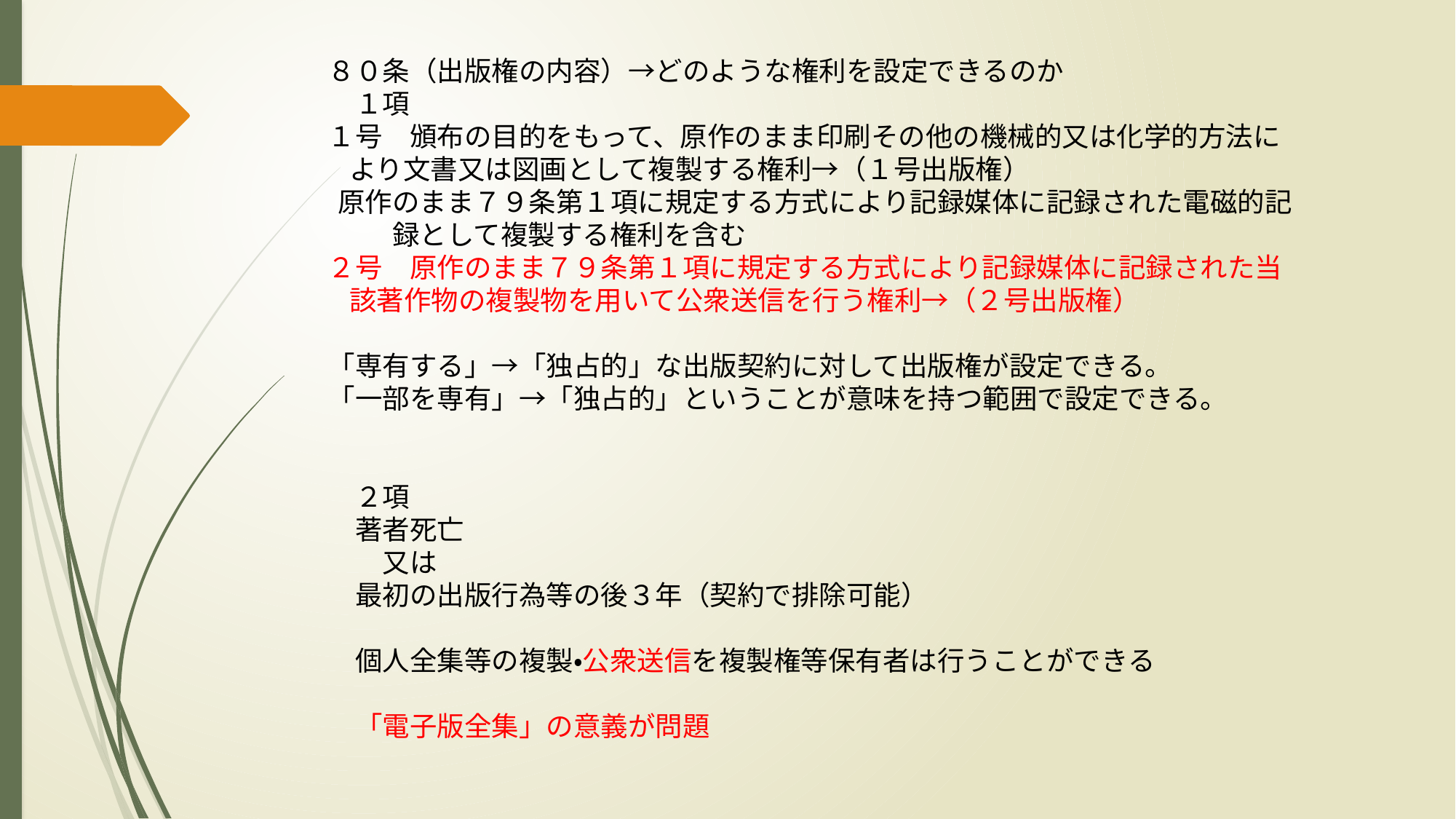

８０条（出版権の内容）→どのような権利を設定できるのか
　１項
１号　頒布の目的をもって、原作のまま印刷その他の機械的又は化学的方法により文書又は図画として複製する権利→（１号出版権）
原作のまま７９条第１項に規定する方式により記録媒体に記録された電磁的記録として複製する権利を含む
２号　原作のまま７９条第１項に規定する方式により記録媒体に記録された当該著作物の複製物を用いて公衆送信を行う権利→（２号出版権）

「専有する」→「独占的」な出版契約に対して出版権が設定できる。
「一部を専有」→「独占的」ということが意味を持つ範囲で設定できる。

　２項
　著者死亡
　　又は
　最初の出版行為等の後３年（契約で排除可能）

　個人全集等の複製・公衆送信を複製権等保有者は行うことができる

　「電子版全集」の意義が問題